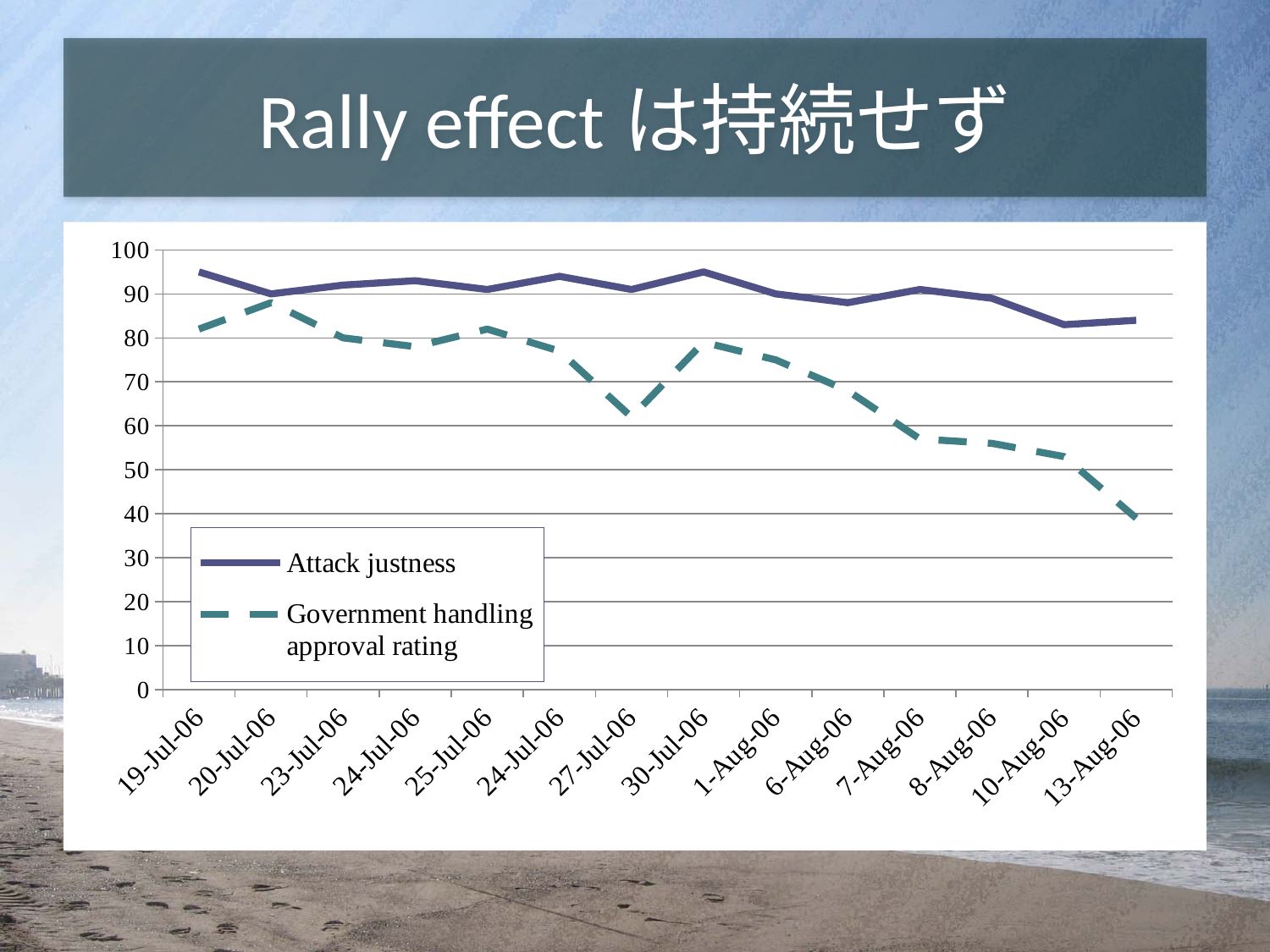

# Rally effectは持続せず

### Chart

| Category | Attack justness | Government handling approval rating |
|---|---|---|
| 19-Jul-06 | 95.0 | 82.0 |
| 20-Jul-06 | 90.0 | 88.0 |
| 23-Jul-06 | 92.0 | 80.0 |
| 24-Jul-06 | 93.0 | 78.0 |
| 25-Jul-06 | 91.0 | 82.0 |
| 24-Jul-06 | 94.0 | 77.0 |
| 27-Jul-06 | 91.0 | 62.0 |
| 30-Jul-06 | 95.0 | 79.0 |
| 1-Aug-06 | 90.0 | 75.0 |
| 6-Aug-06 | 88.0 | 68.0 |
| 7-Aug-06 | 91.0 | 57.0 |
| 8-Aug-06 | 89.0 | 56.0 |
| 10-Aug-06 | 83.0 | 53.0 |
| 13-Aug-06 | 84.0 | 39.0 |